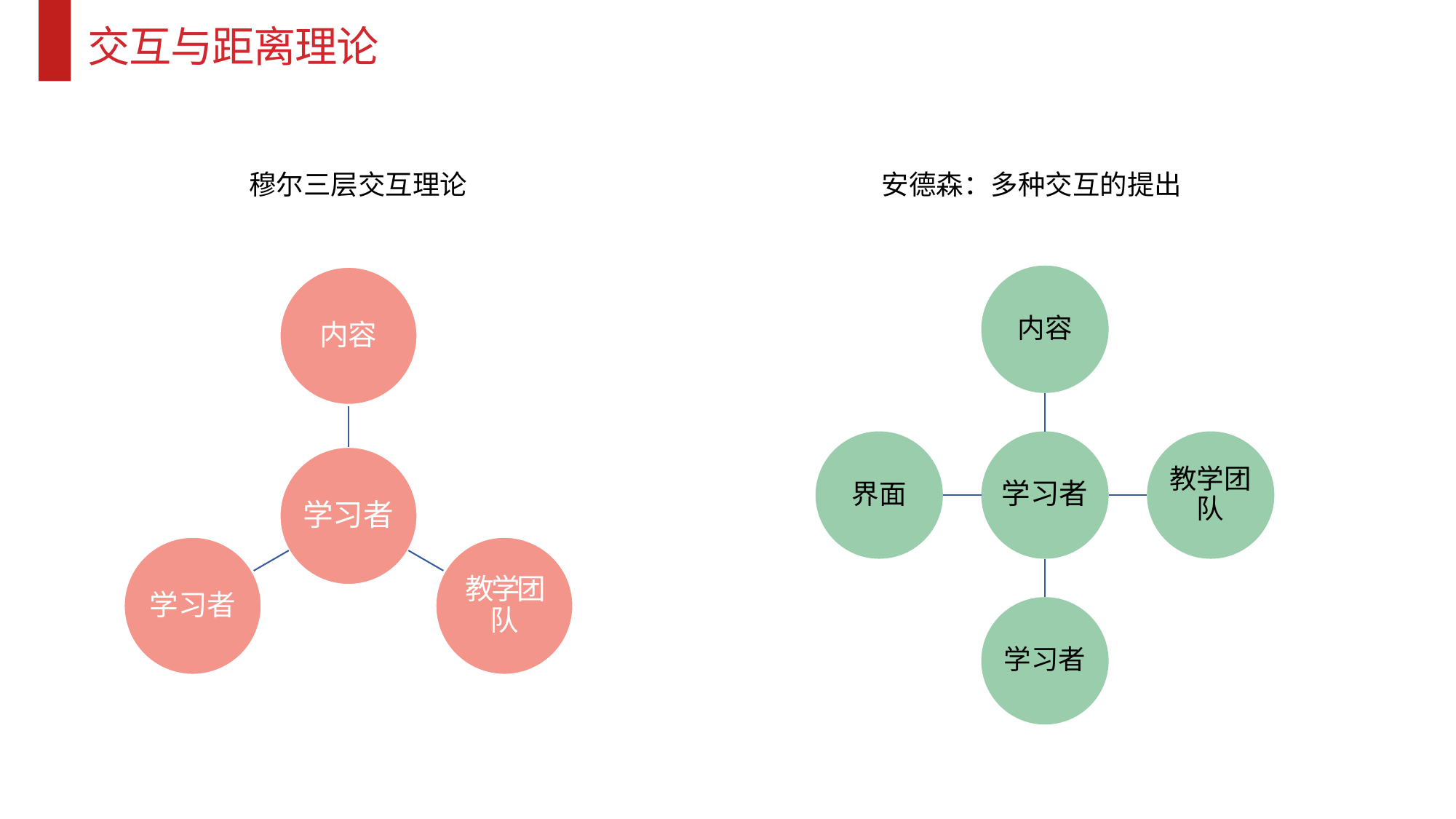

交互与距离理论
穆尔三层交互理论
安德森：多种交互的提出
学习者

内容

教学团队

学习者
学习者

内容

教学团队

学习者

界面